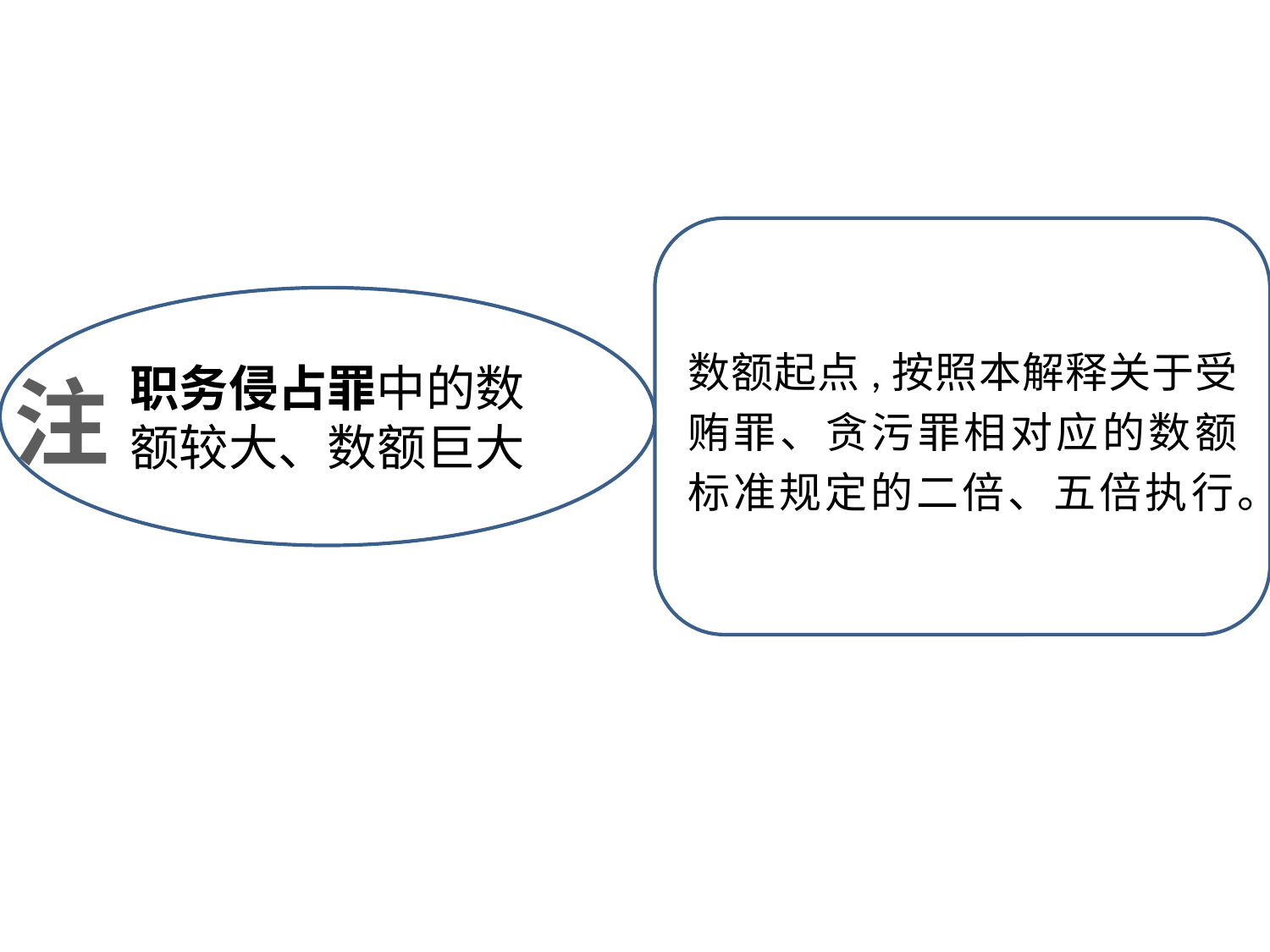

数额起点,按照本解释关于受贿罪、贪污罪相对应的数额标准规定的二倍、五倍执行。
职务侵占罪中的数额较大、数额巨大
注